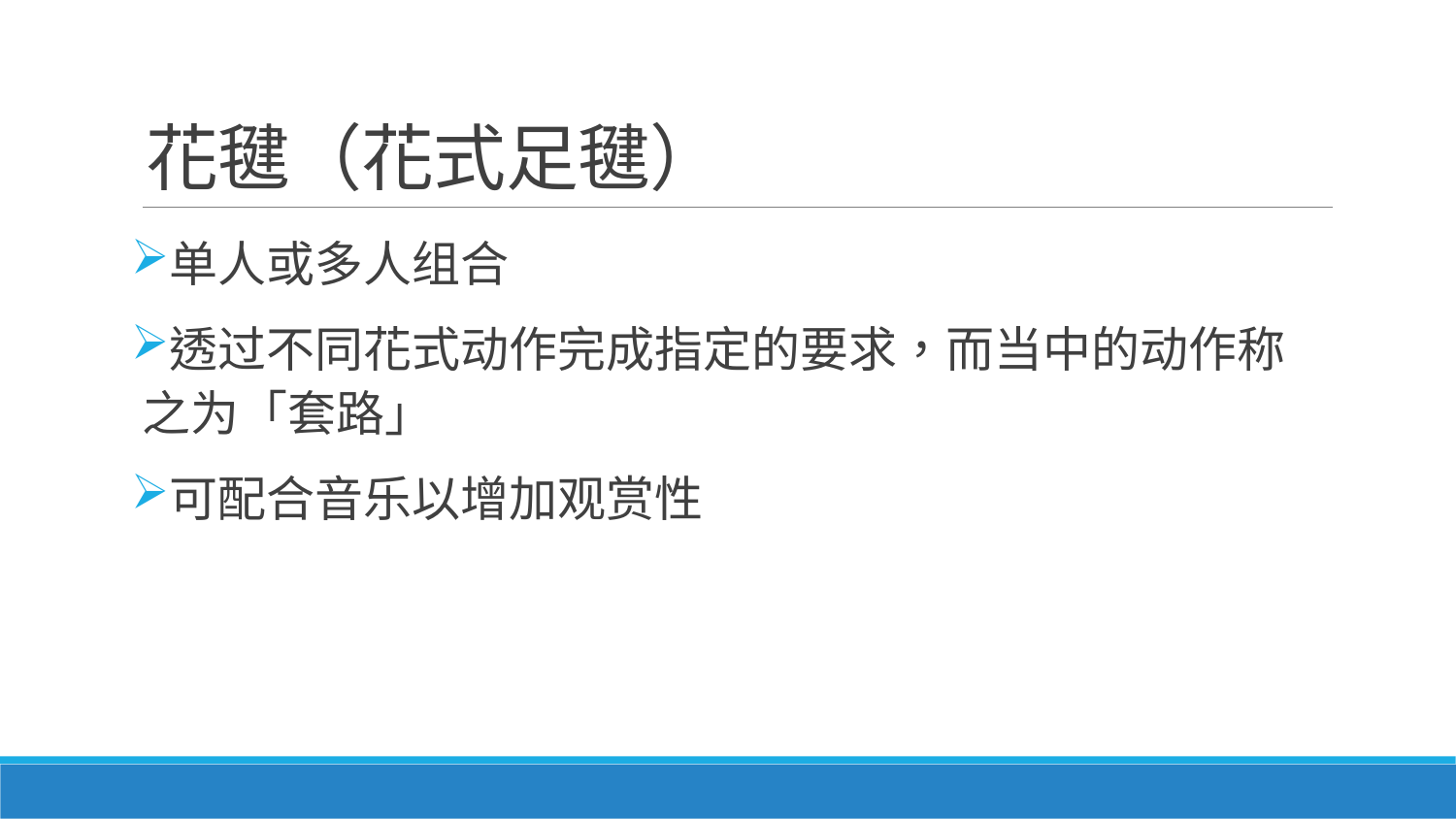

# 花毽（花式足毽）
单人或多人组合
透过不同花式动作完成指定的要求，而当中的动作称之为「套路」
可配合音乐以增加观赏性